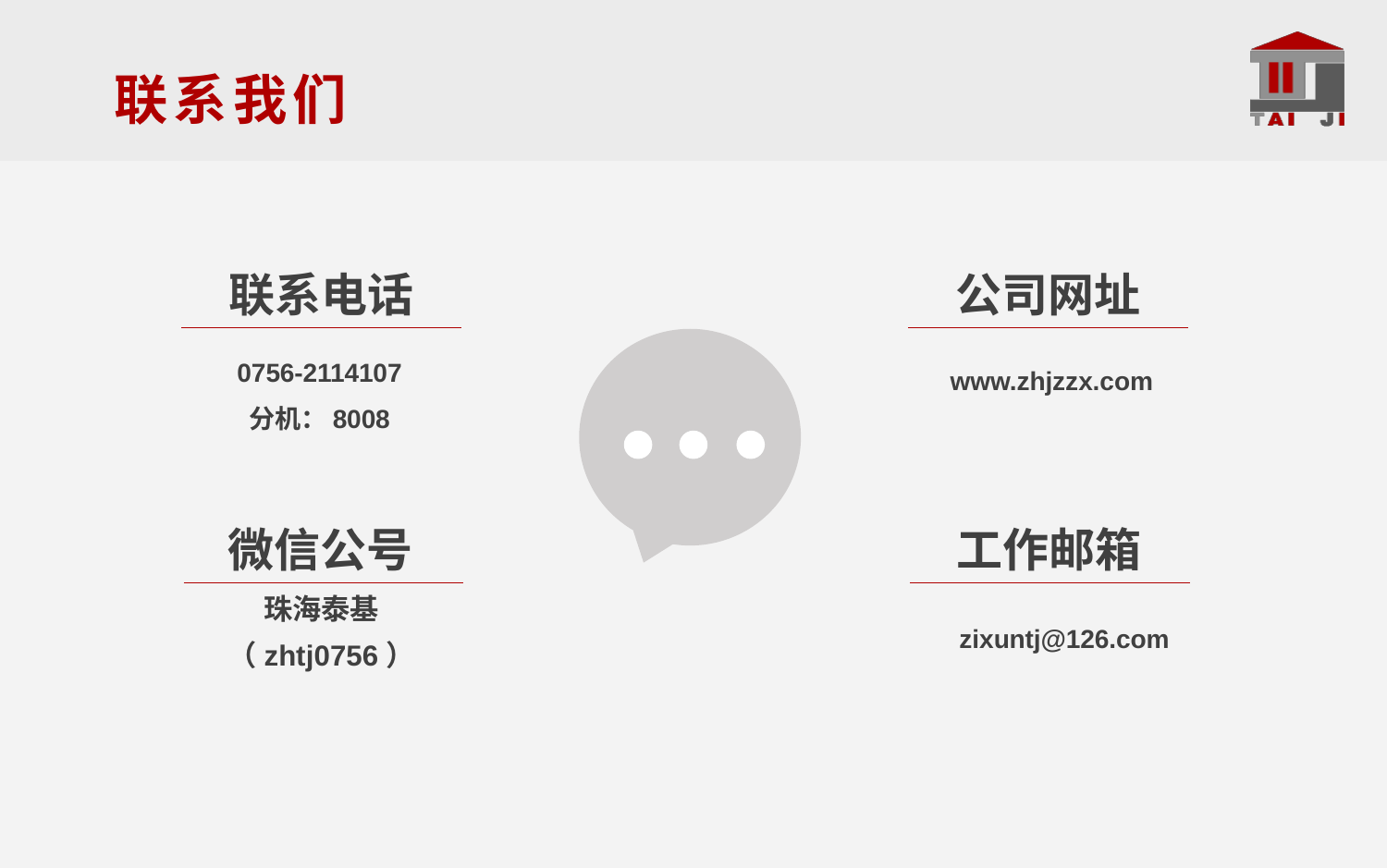

联系我们
联系电话
0756-2114107
分机：8008
公司网址
www.zhjzzx.com

微信公号
珠海泰基（zhtj0756）
工作邮箱
zixuntj@126.com